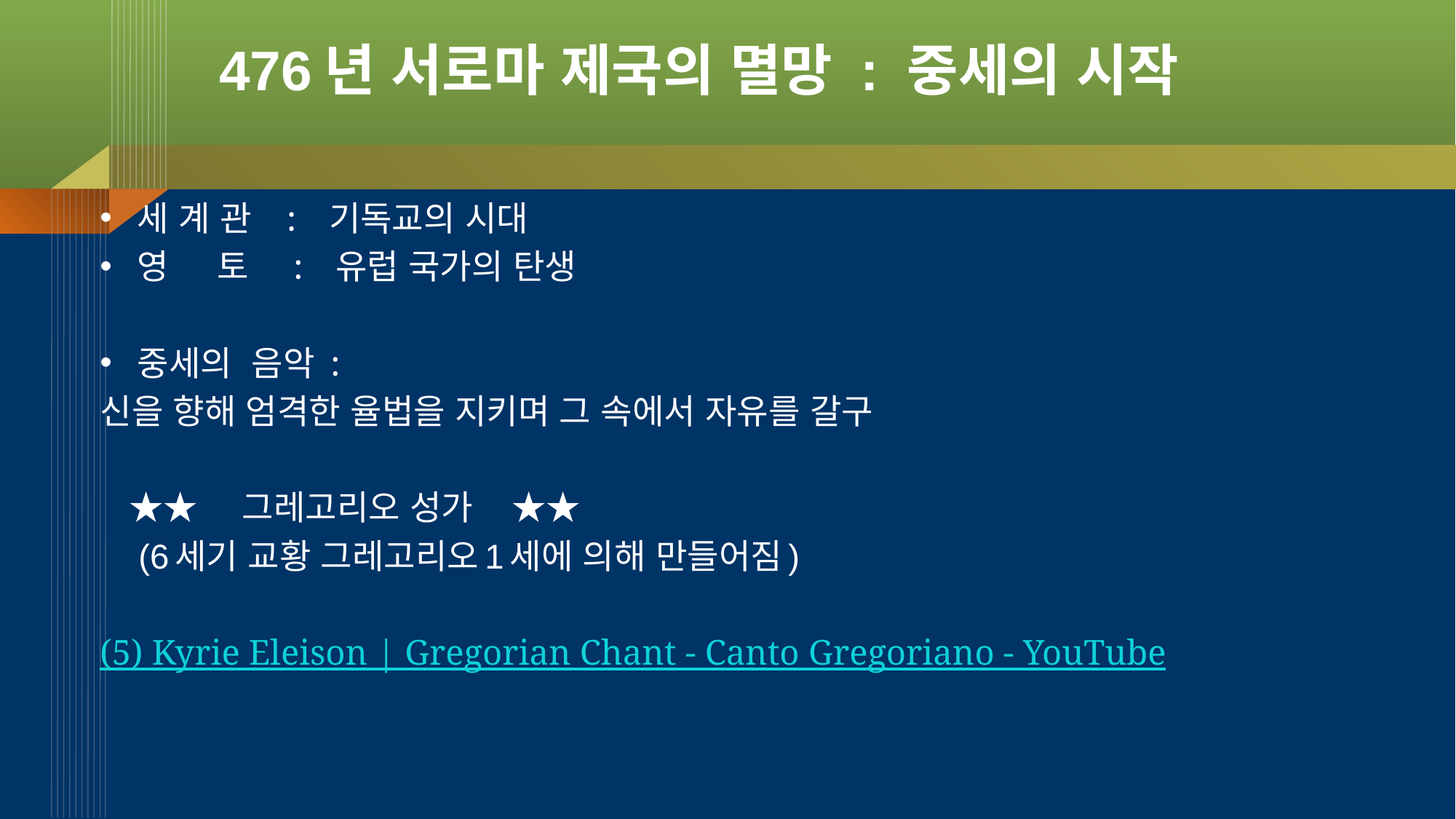

# 476년 서로마 제국의 멸망 : 중세의 시작
세 계 관   :   기독교의 시대
영     토    :   유럽 국가의 탄생

중세의  음악 :
신을 향해 엄격한 율법을 지키며 그 속에서 자유를 갈구

   ★★    그레고리오 성가    ★★
    (6세기 교황 그레고리오1세에 의해 만들어짐)

(5) Kyrie Eleison | Gregorian Chant - Canto Gregoriano - YouTube